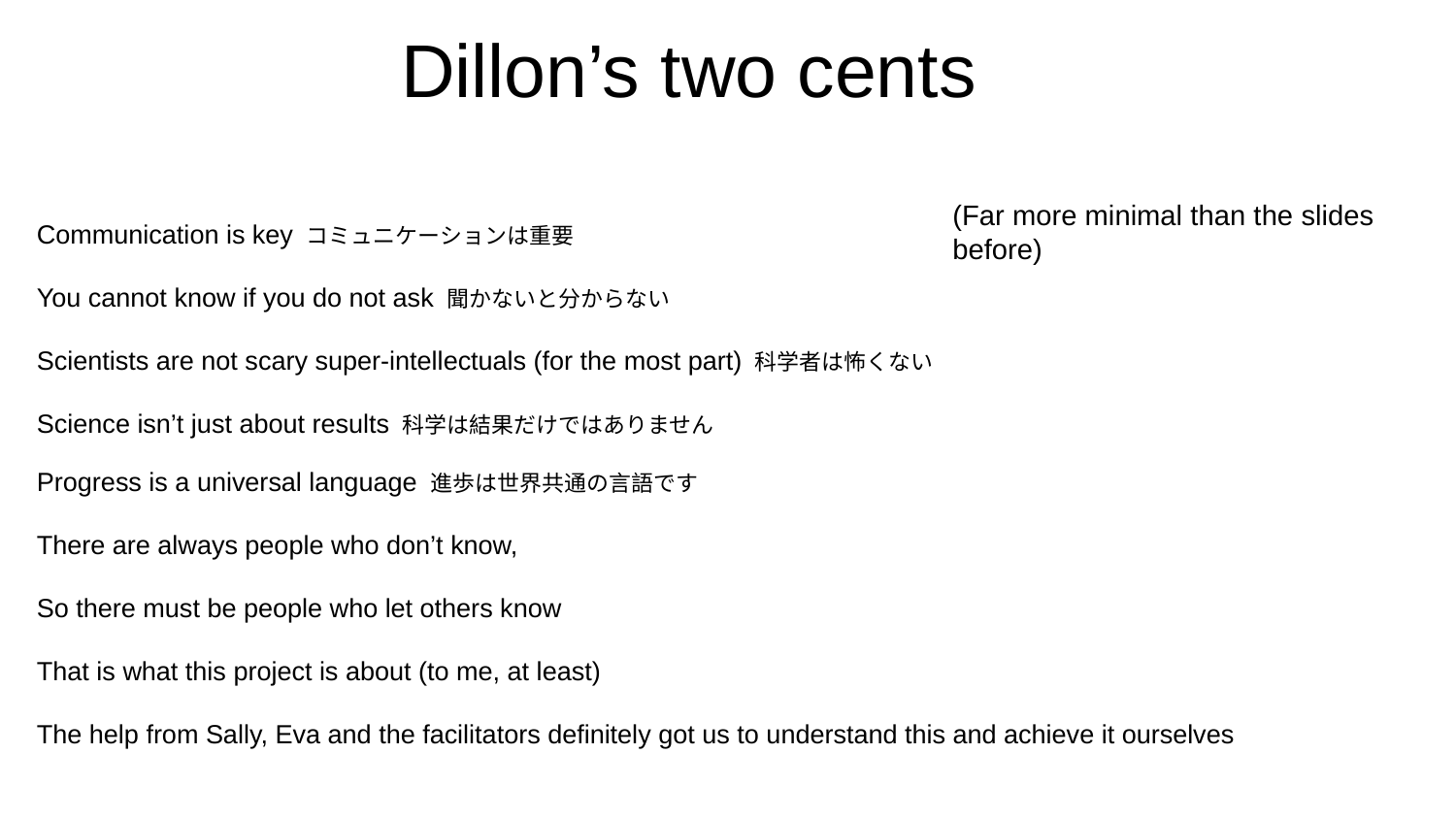

Dillon’s two cents

(Far more minimal than the slides before)

Communication is key コミュニケーションは重要

You cannot know if you do not ask 聞かないと分からない

Scientists are not scary super-intellectuals (for the most part) 科学者は怖くない

Science isn’t just about results 科学は結果だけではありません

Progress is a universal language 進歩は世界共通の言語です

There are always people who don’t know,

So there must be people who let others know

That is what this project is about (to me, at least)

The help from Sally, Eva and the facilitators definitely got us to understand this and achieve it ourselves